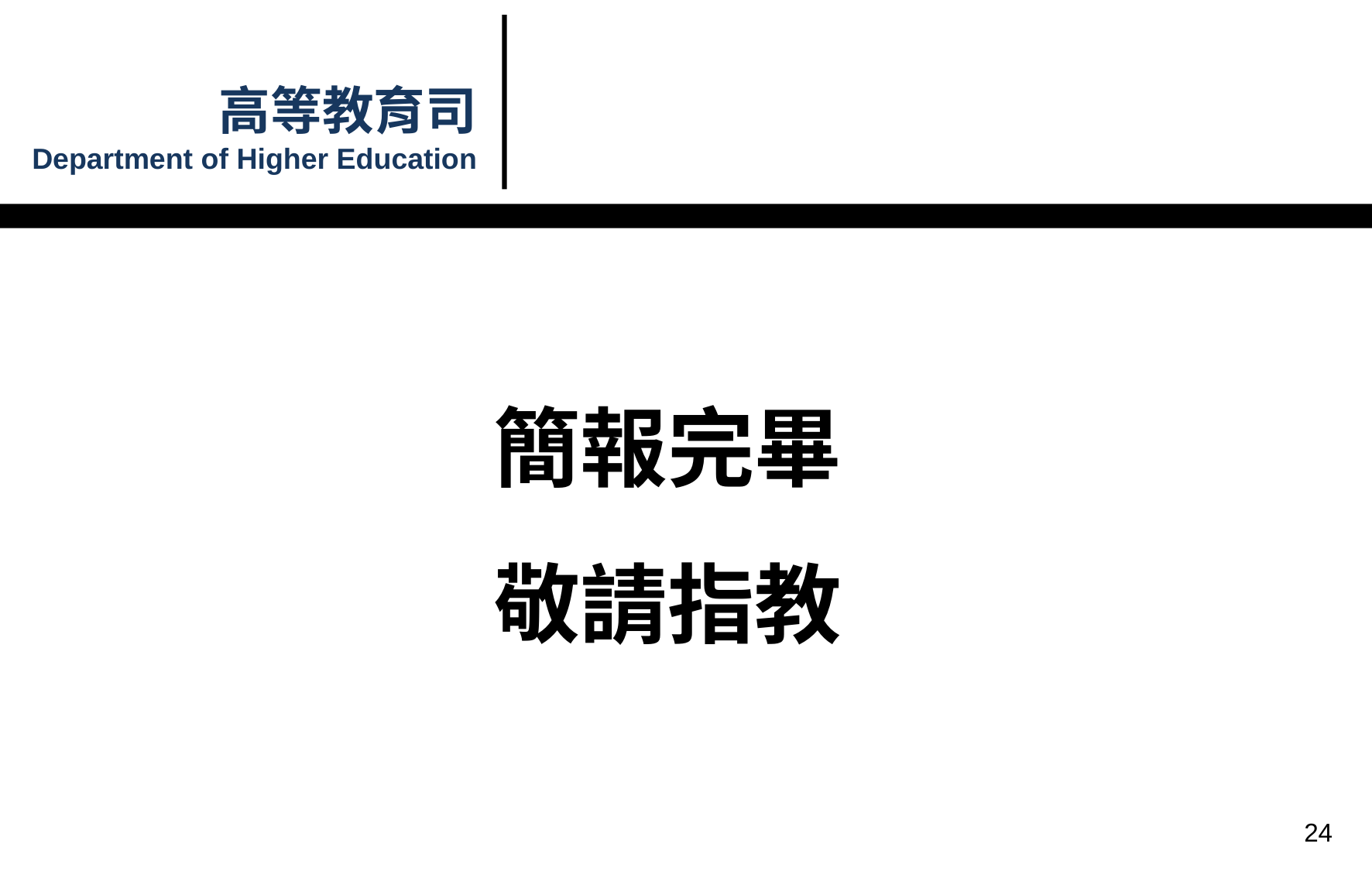

高等教育司
Department of Higher Education
簡報完畢
敬請指教
24